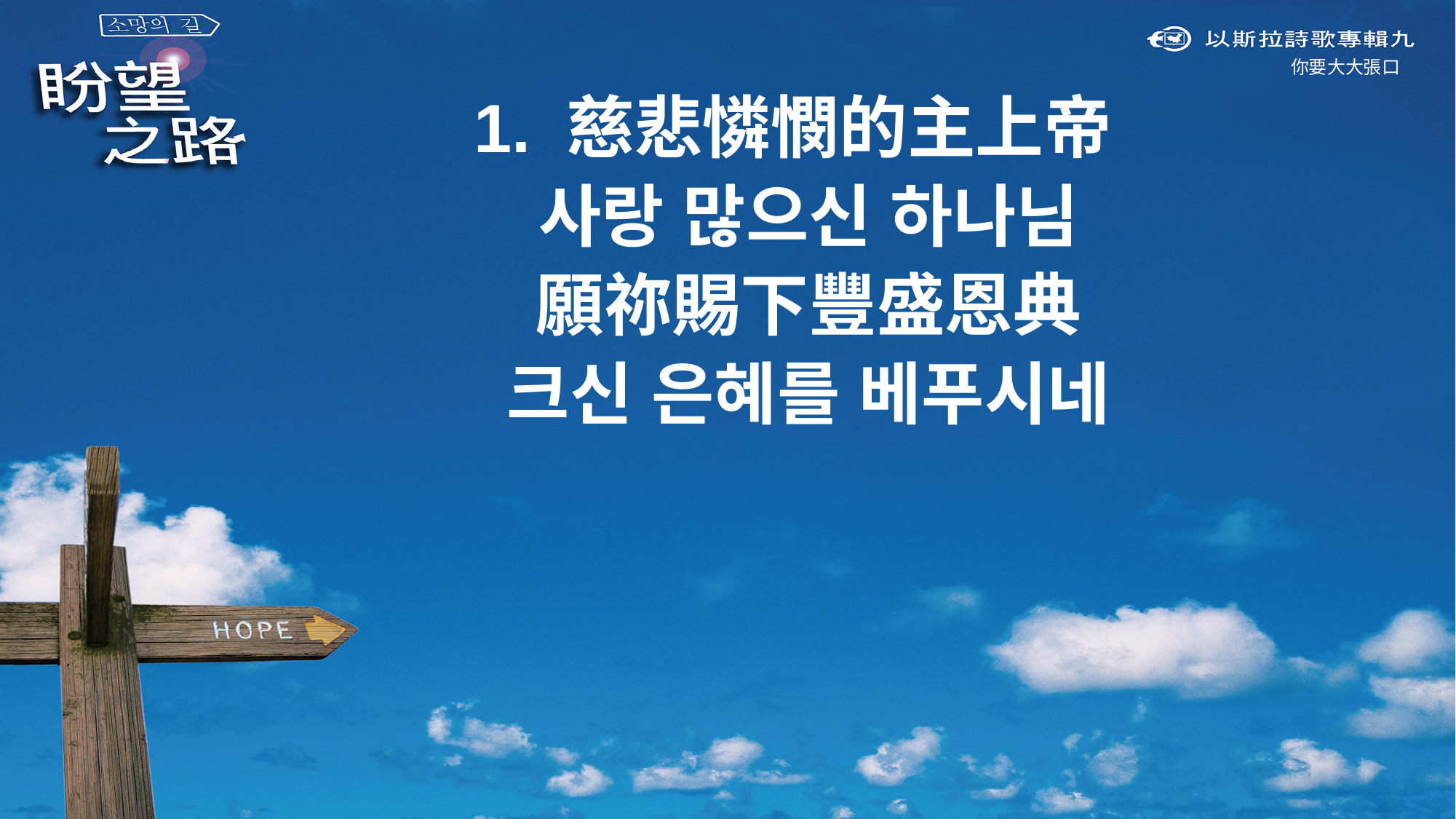

你要大大張口
1. 慈悲憐憫的主上帝
사랑 많으신 하나님
願祢賜下豐盛恩典
크신 은혜를 베푸시네